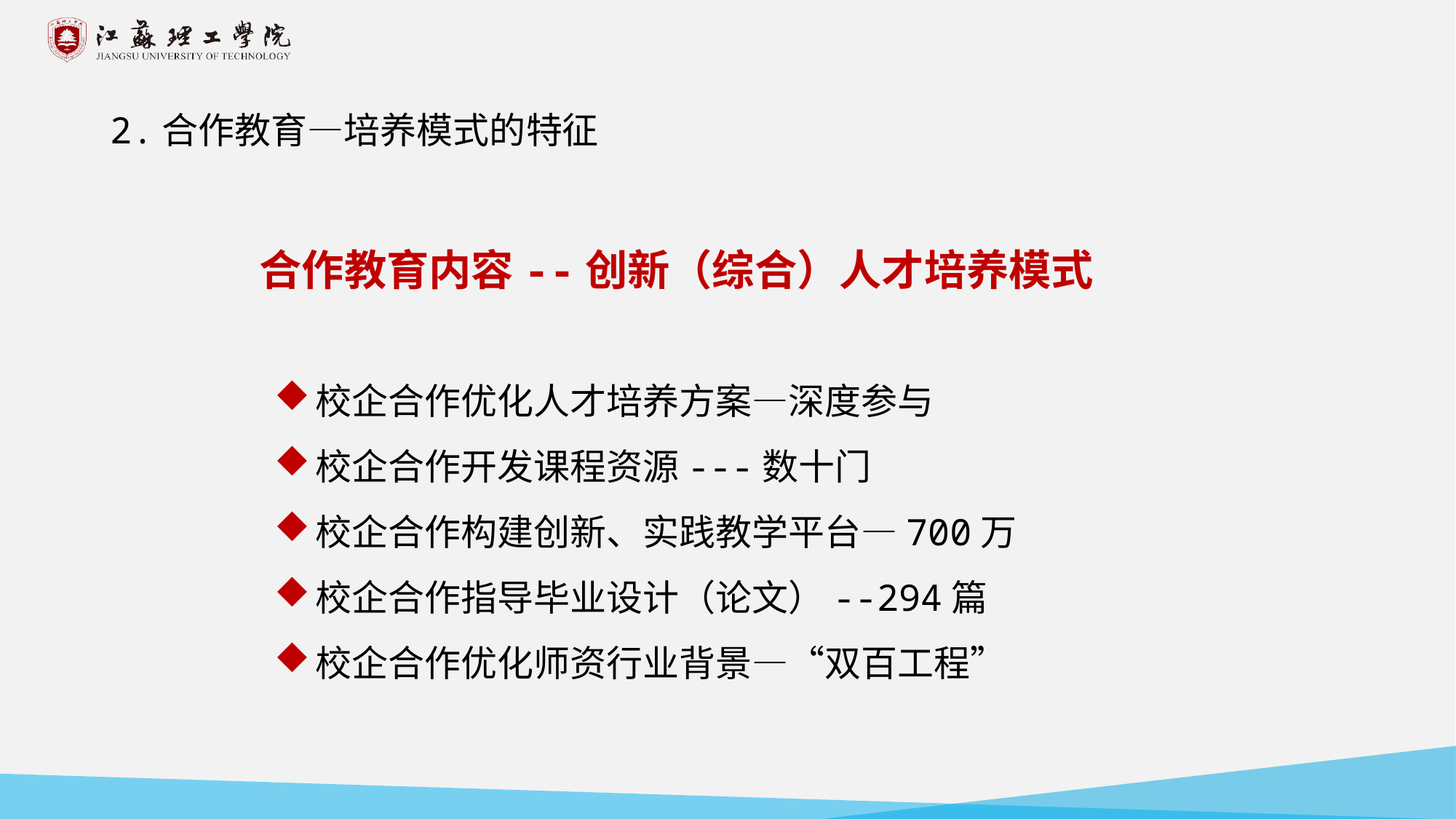

2.合作教育—培养模式的特征
合作教育内容--创新（综合）人才培养模式

校企合作优化人才培养方案—深度参与
校企合作开发课程资源---数十门
校企合作构建创新、实践教学平台—700万
校企合作指导毕业设计（论文）--294篇
校企合作优化师资行业背景—“双百工程”